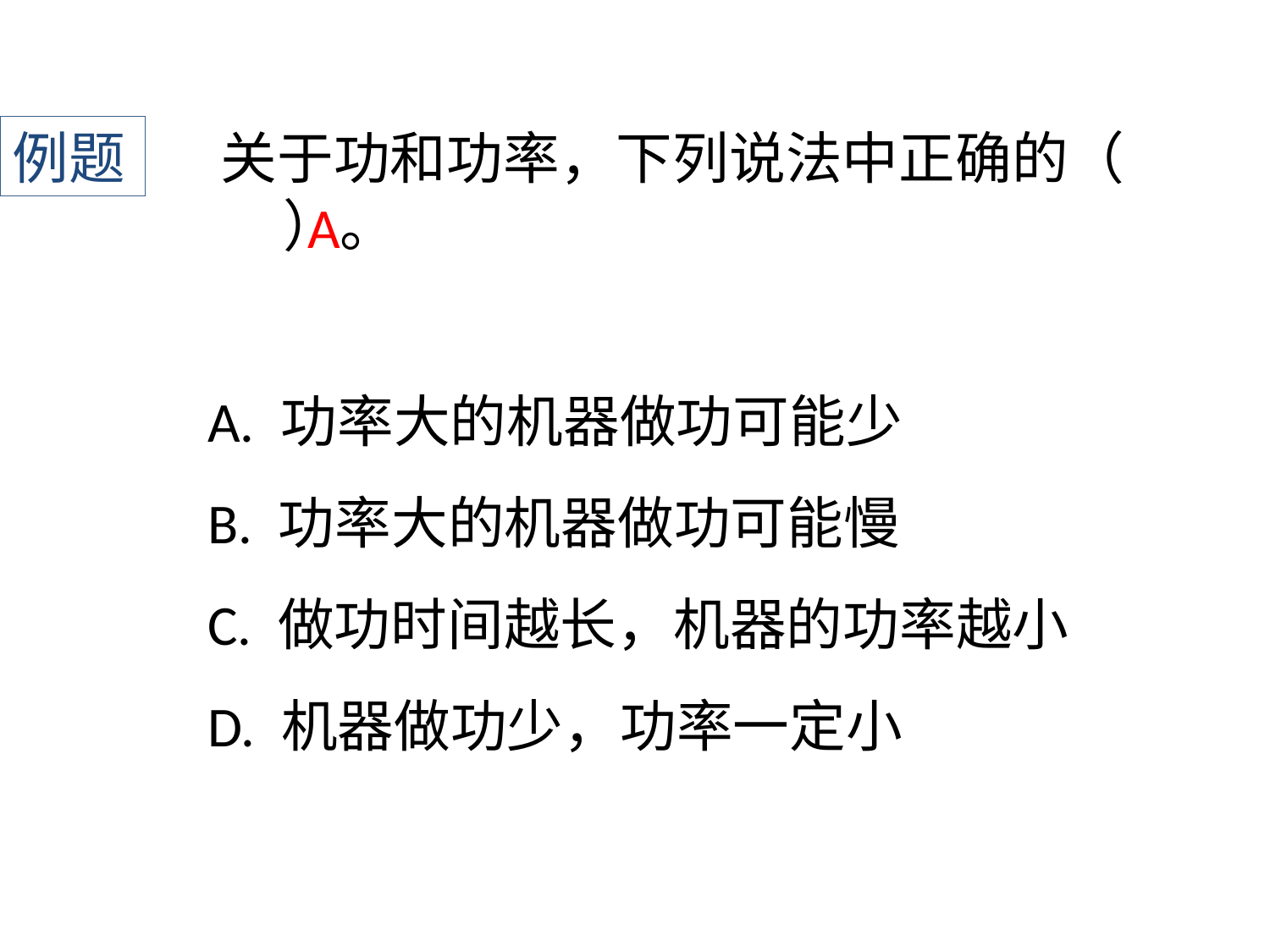

例题
﻿关于功和功率，下列说法中正确的（       ）。
A
A. 功率大的机器做功可能少
B. 功率大的机器做功可能慢
C. 做功时间越长，机器的功率越小
D. 机器做功少，功率一定小